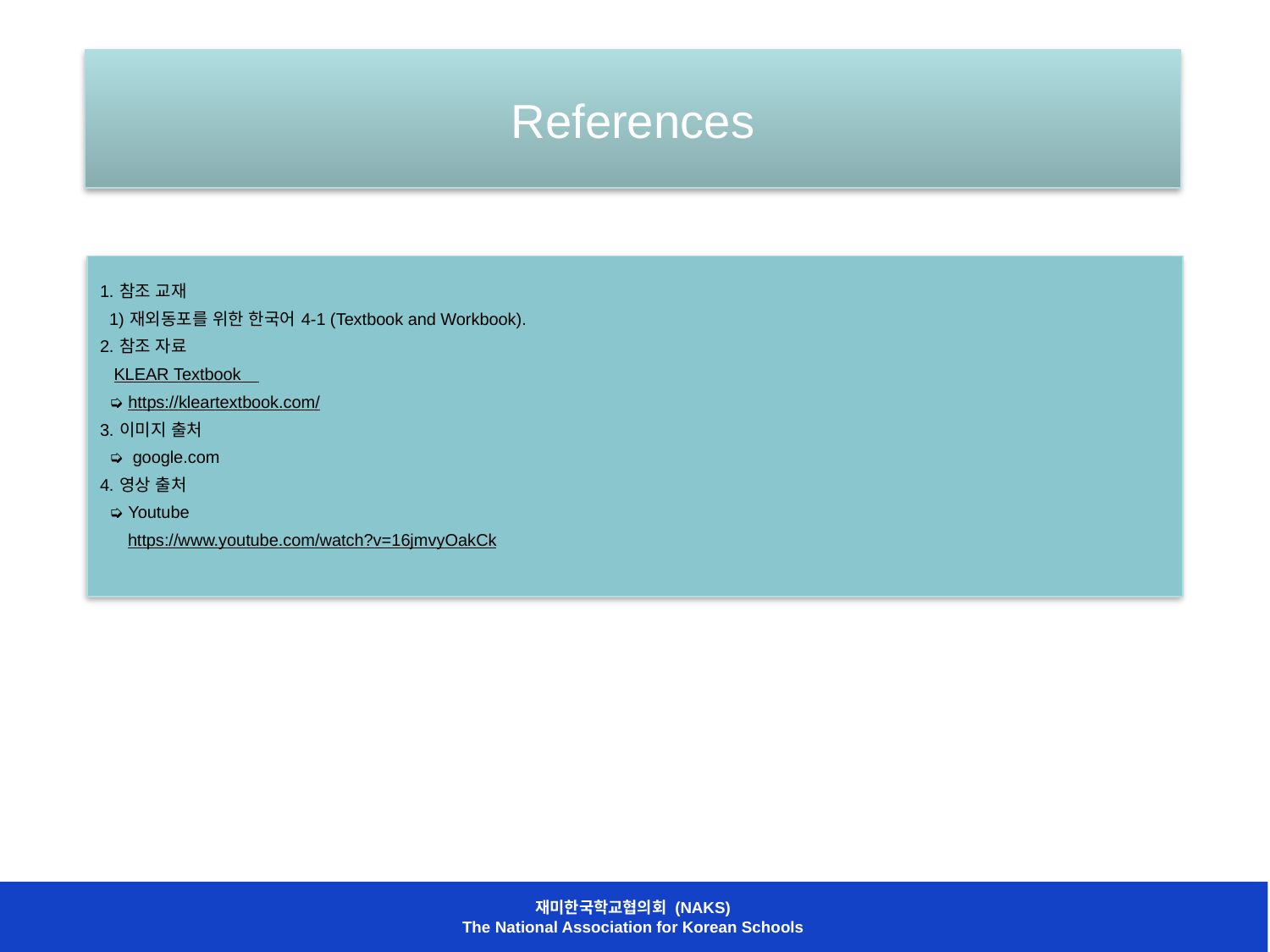

# References

1. 참조 교재
  1) 재외동포를 위한 한국어 4-1 (Textbook and Workbook).
2. 참조 자료
   KLEAR Textbook
  ➭ https://kleartextbook.com/
3. 이미지 출처
  ➭  google.com
4. 영상 출처
  ➭ Youtube
      https://www.youtube.com/watch?v=16jmvyOakCk

재미한국학교협의회 (NAKS)
The National Association for Korean Schools